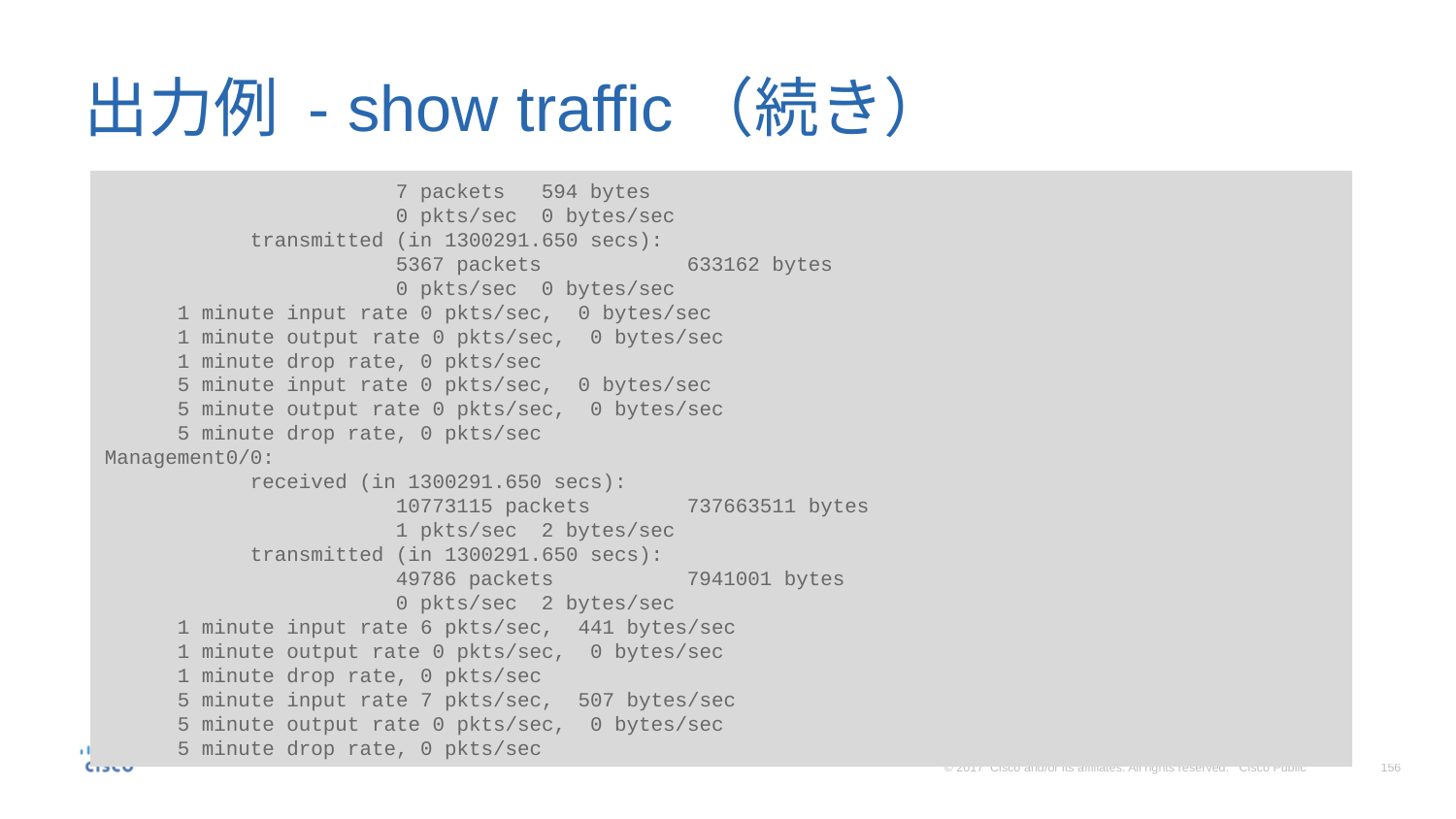

# 出力例 - show traffic（続き）
		7 packets	594 bytes
		0 pkts/sec	0 bytes/sec
	transmitted (in 1300291.650 secs):
		5367 packets	633162 bytes
		0 pkts/sec	0 bytes/sec
      1 minute input rate 0 pkts/sec,  0 bytes/sec
      1 minute output rate 0 pkts/sec,  0 bytes/sec
      1 minute drop rate, 0 pkts/sec
      5 minute input rate 0 pkts/sec,  0 bytes/sec
      5 minute output rate 0 pkts/sec,  0 bytes/sec
      5 minute drop rate, 0 pkts/sec
Management0/0:
	received (in 1300291.650 secs):
		10773115 packets	737663511 bytes
		1 pkts/sec	2 bytes/sec
	transmitted (in 1300291.650 secs):
		49786 packets	7941001 bytes
		0 pkts/sec	2 bytes/sec
      1 minute input rate 6 pkts/sec,  441 bytes/sec
      1 minute output rate 0 pkts/sec,  0 bytes/sec
      1 minute drop rate, 0 pkts/sec
      5 minute input rate 7 pkts/sec,  507 bytes/sec
      5 minute output rate 0 pkts/sec,  0 bytes/sec
      5 minute drop rate, 0 pkts/sec